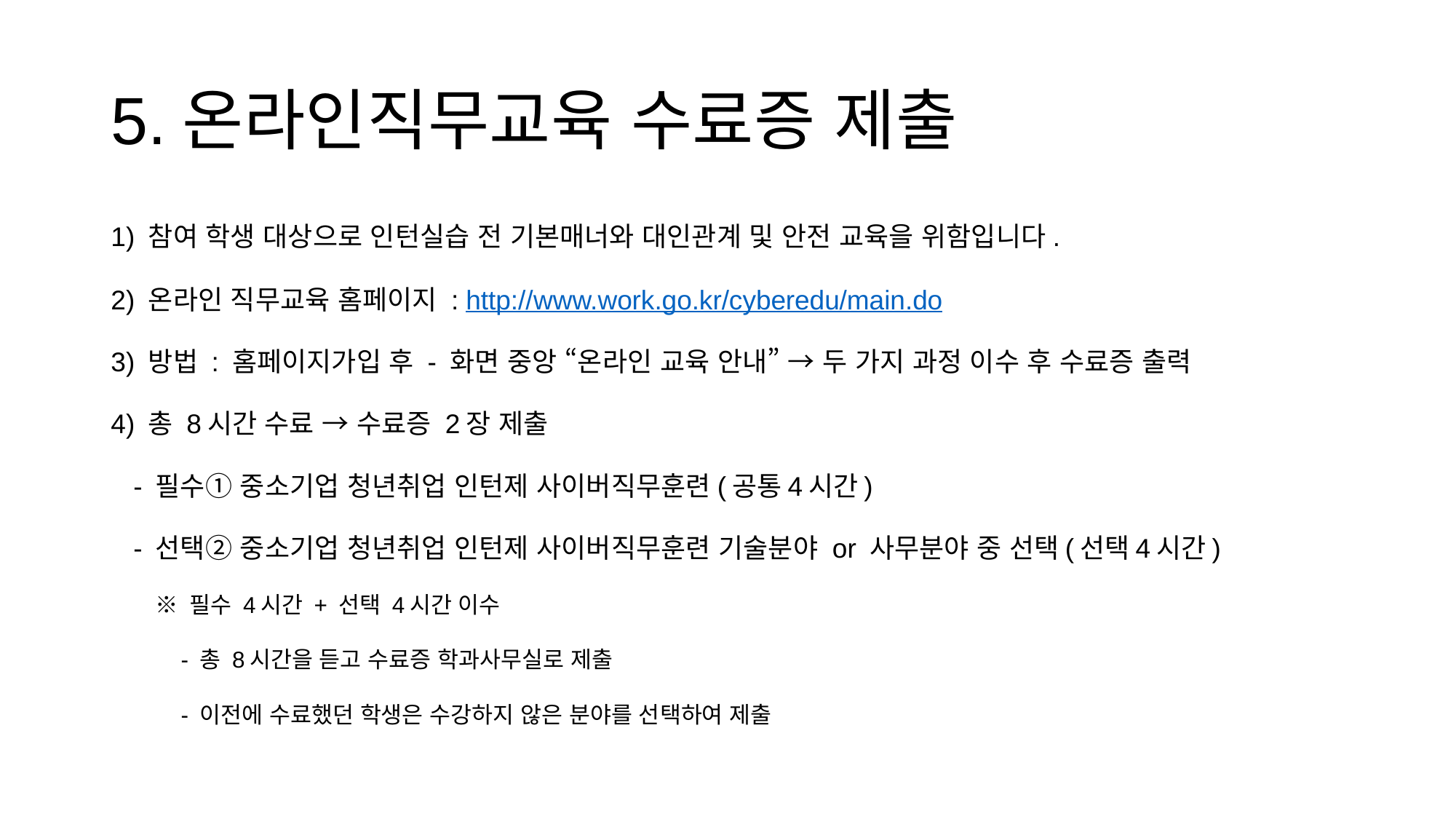

# 5.온라인직무교육 수료증 제출
1) 참여 학생 대상으로 인턴실습 전 기본매너와 대인관계 및 안전 교육을 위함입니다.
2) 온라인 직무교육 홈페이지 : http://www.work.go.kr/cyberedu/main.do
3) 방법 : 홈페이지가입 후 - 화면 중앙 “온라인 교육 안내” → 두 가지 과정 이수 후 수료증 출력
4) 총 8시간 수료 → 수료증 2장 제출
   - 필수① 중소기업 청년취업 인턴제 사이버직무훈련(공통4시간)
   - 선택② 중소기업 청년취업 인턴제 사이버직무훈련 기술분야 or 사무분야 중 선택(선택4시간)
       ※ 필수 4시간 + 선택 4시간 이수
           - 총 8시간을 듣고 수료증 학과사무실로 제출
           - 이전에 수료했던 학생은 수강하지 않은 분야를 선택하여 제출